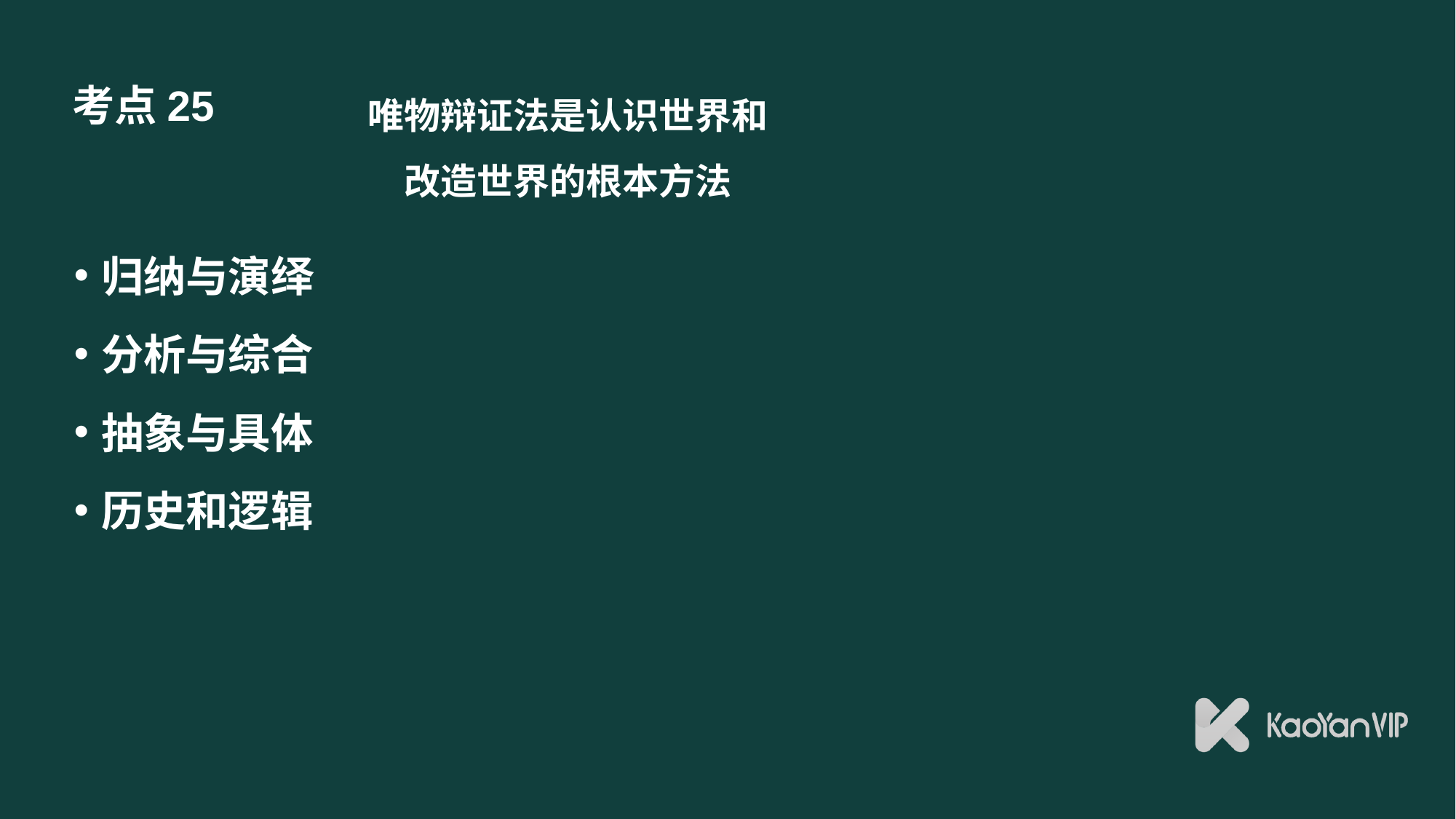

# 唯物辩证法是认识世界和 改造世界的根本方法
考点25
归纳与演绎
分析与综合
抽象与具体
历史和逻辑